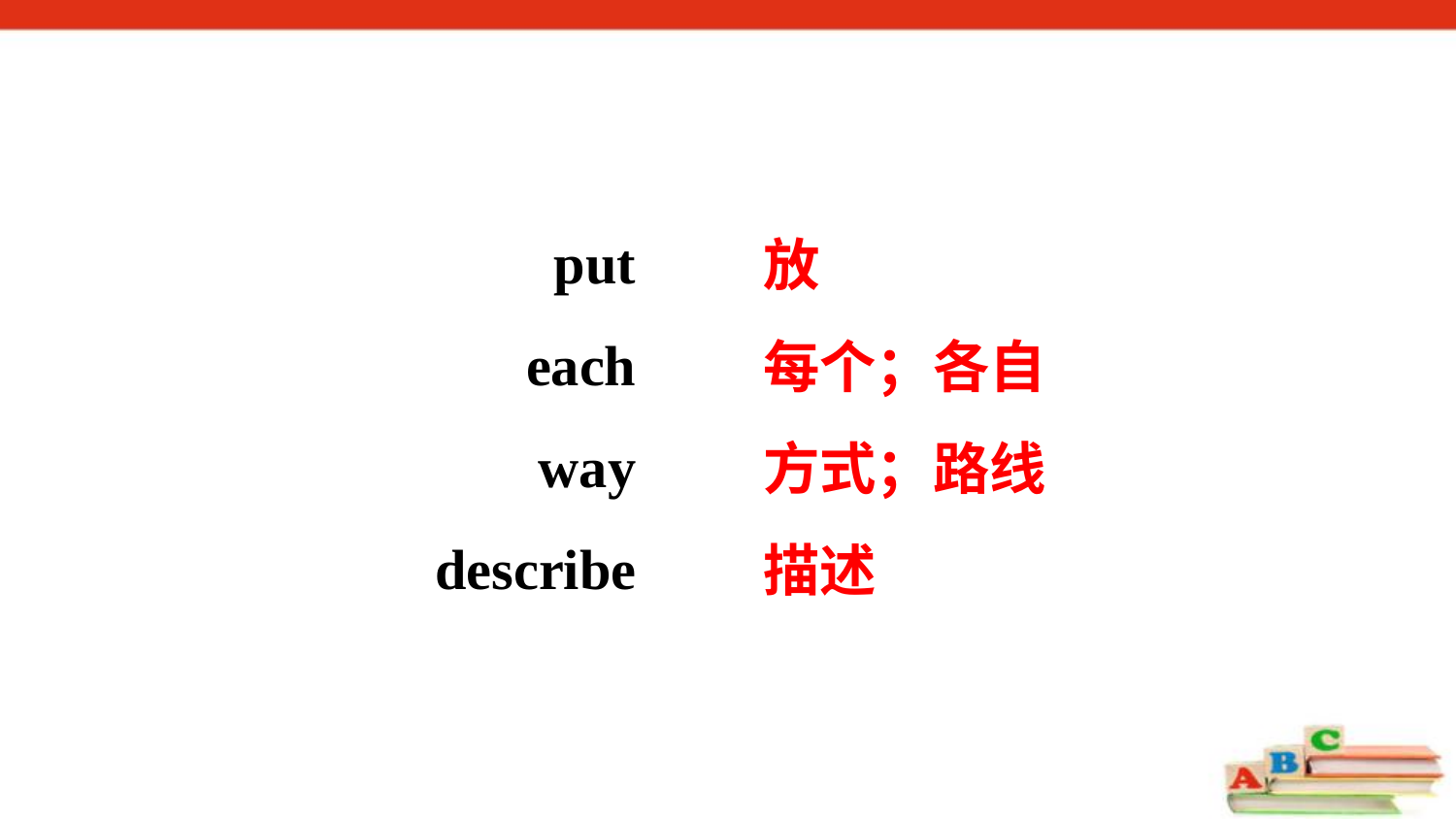

put
each
way
describe
放
每个；各自
方式；路线
描述